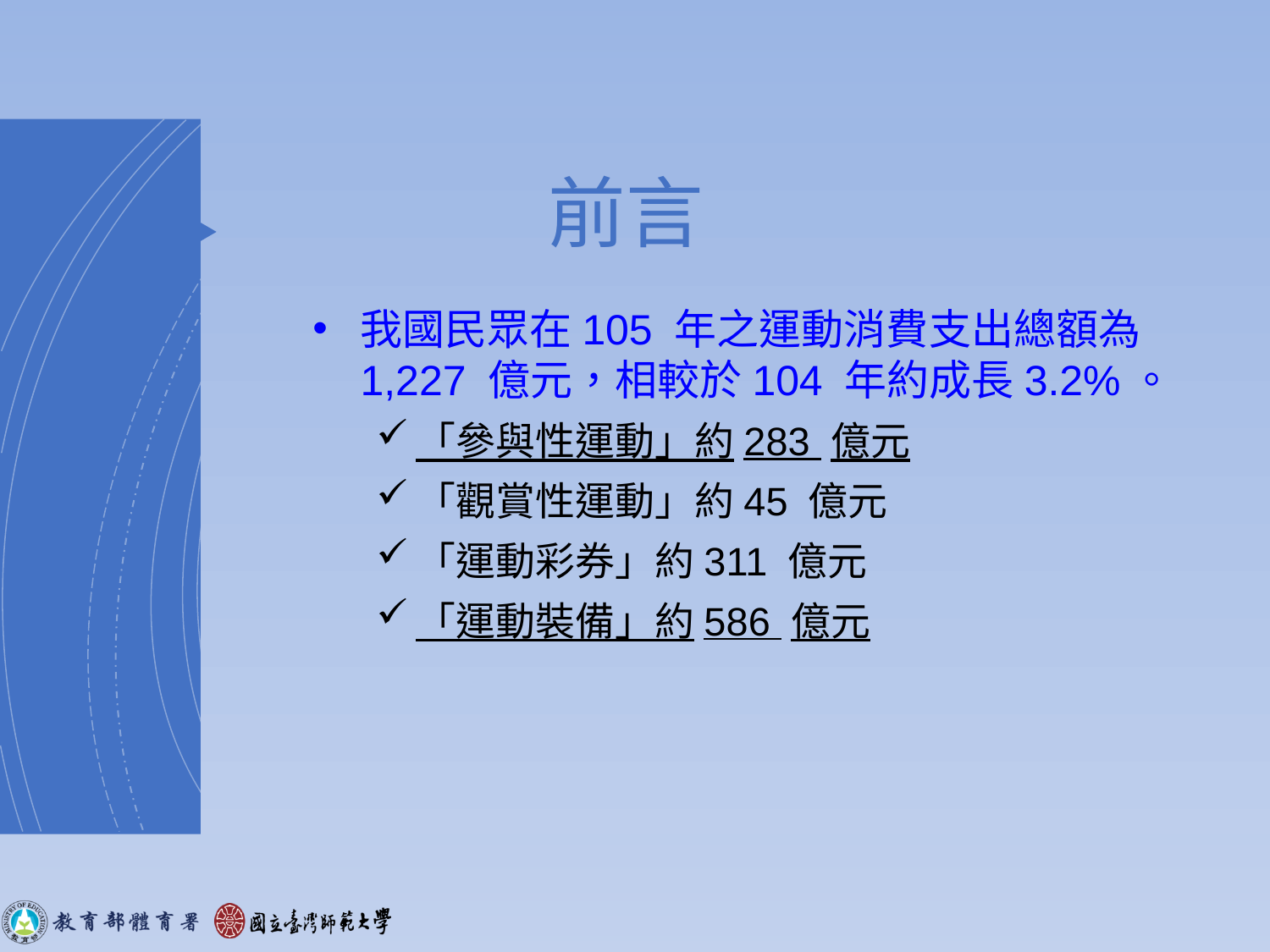

# 前言

我國民眾在105 年之運動消費支出總額為1,227 億元，相較於104 年約成長3.2%。
「參與性運動」約283 億元
「觀賞性運動」約45 億元
「運動彩券」約311 億元
「運動裝備」約586 億元